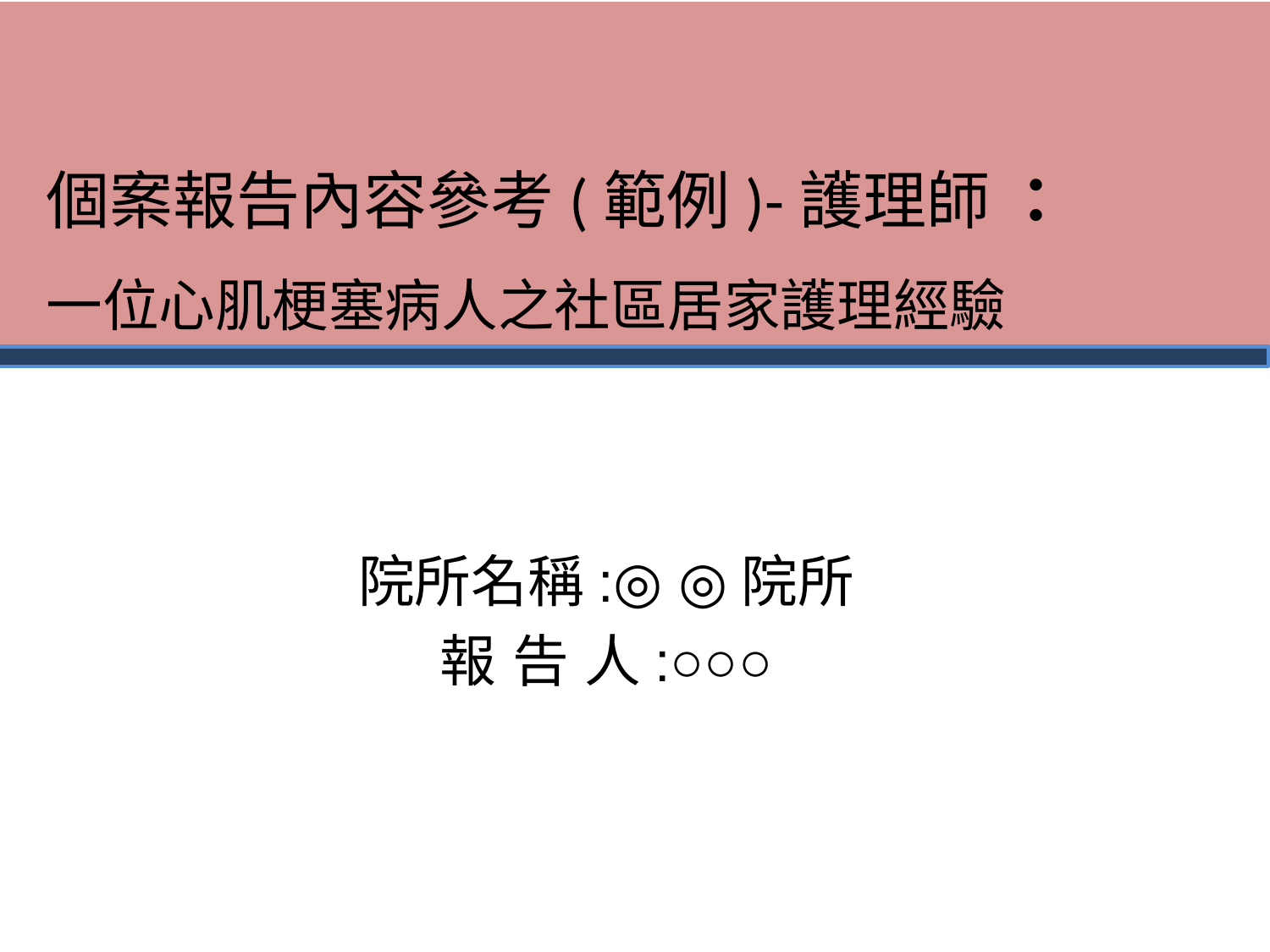

個案報告內容參考(範例)-護理師 ：
一位心肌梗塞病人之社區居家護理經驗
院所名稱:◎ ◎院所
報 告 人:○○○